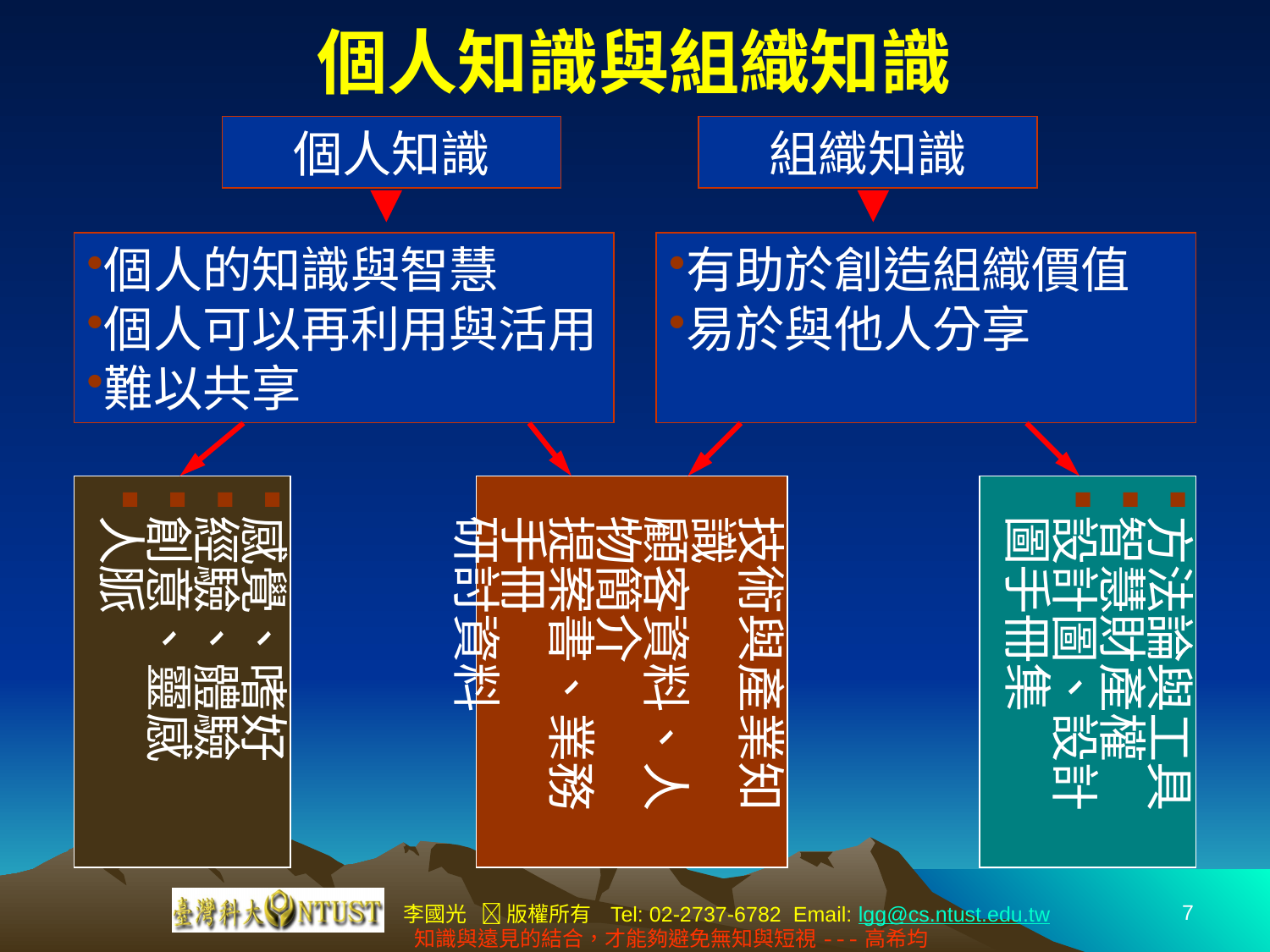

個人知識與組織知識
個人知識
組織知識

個人的知識與智慧
個人可以再利用與活用
難以共享

感覺、嗜好
經驗、體驗
創意、靈感
人脈
技術與產業知識
顧客資料、人物簡介
提案書、業務手冊
研討資料
有助於創造組織價值
易於與他人分享

方法論與工具
智慧財產權
設計圖、設計圖手冊集
7